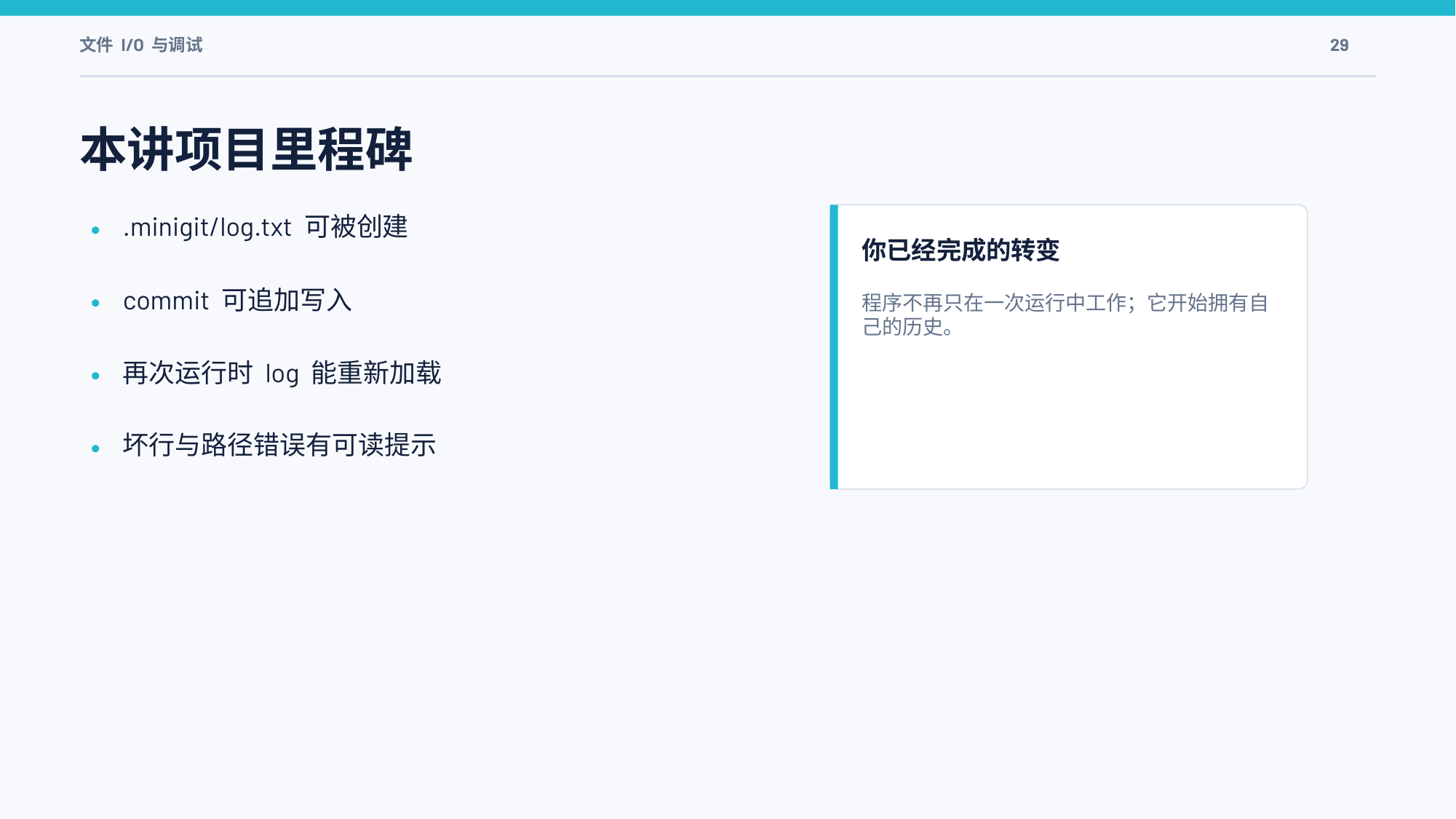

文件 I/O 与调试
29

本讲项目里程碑

•
.minigit/log.txt 可被创建
你已经完成的转变
•
commit 可追加写入
程序不再只在一次运行中工作；它开始拥有自己的历史。
•
再次运行时 log 能重新加载
•
坏行与路径错误有可读提示